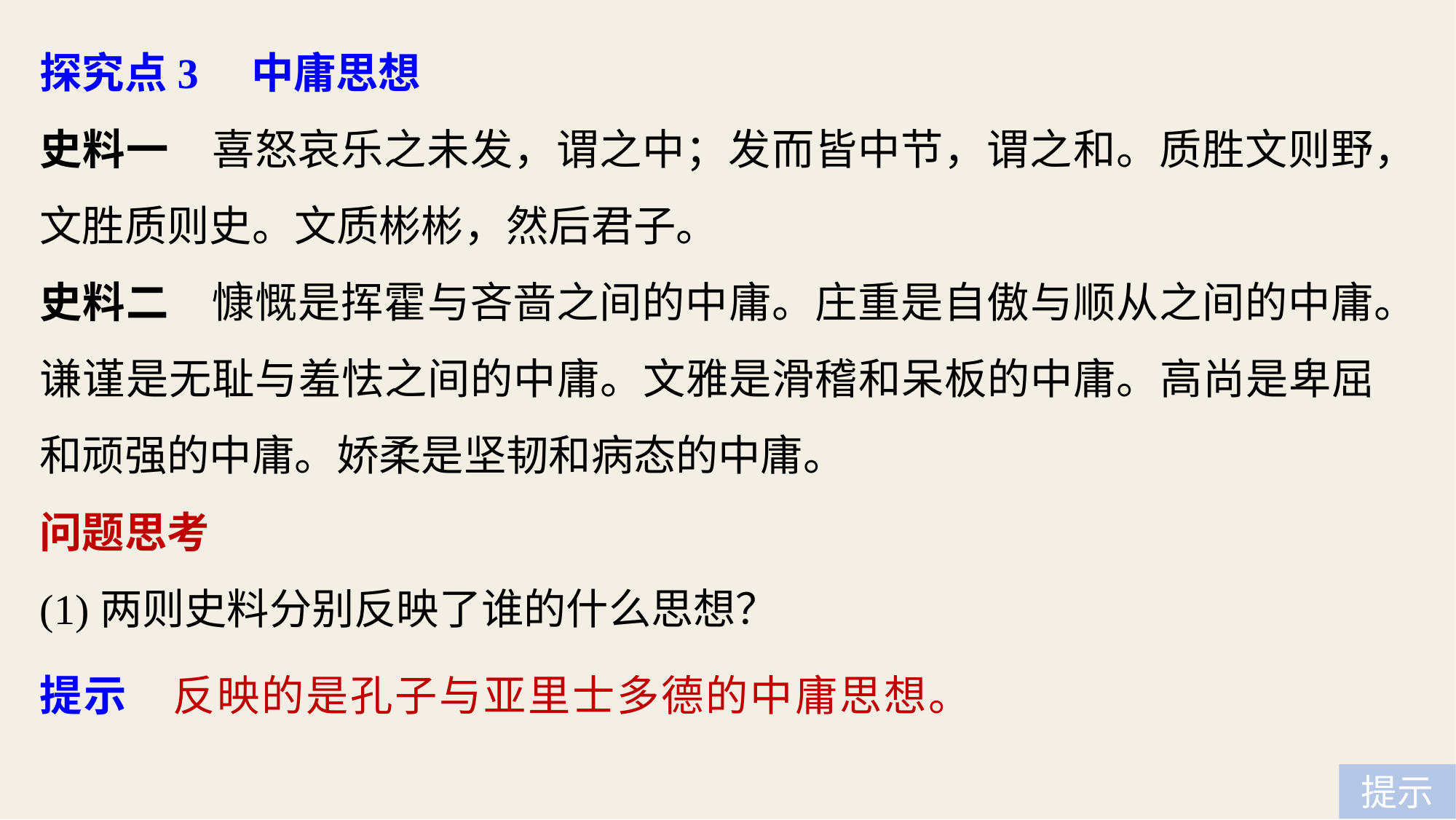

探究点3　中庸思想
史料一　喜怒哀乐之未发，谓之中；发而皆中节，谓之和。质胜文则野，文胜质则史。文质彬彬，然后君子。
史料二　慷慨是挥霍与吝啬之间的中庸。庄重是自傲与顺从之间的中庸。谦谨是无耻与羞怯之间的中庸。文雅是滑稽和呆板的中庸。高尚是卑屈和顽强的中庸。娇柔是坚韧和病态的中庸。
问题思考
(1)两则史料分别反映了谁的什么思想？
提示　反映的是孔子与亚里士多德的中庸思想。
提示